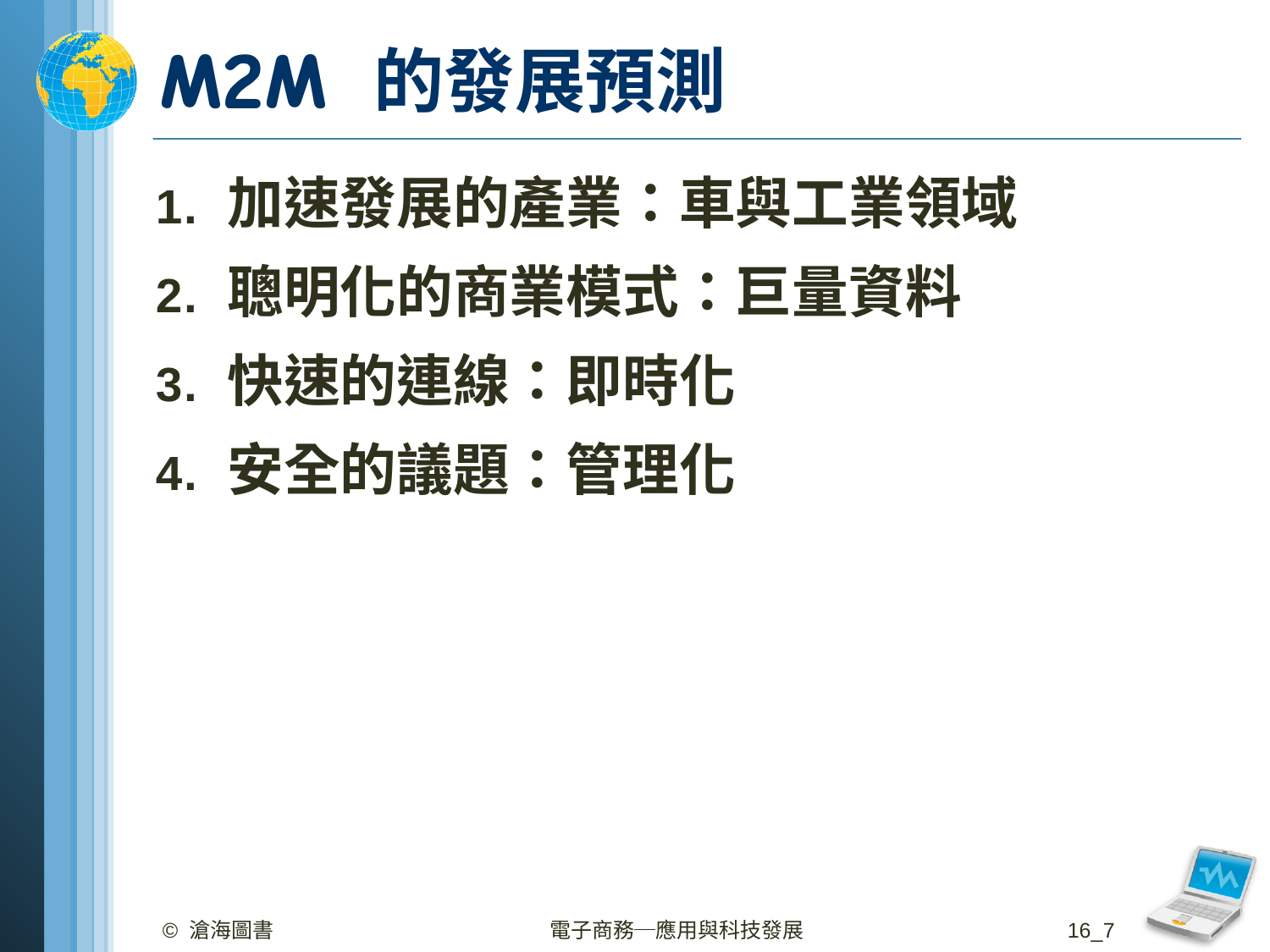

# M2M 的發展預測
加速發展的產業：車與工業領域
聰明化的商業模式：巨量資料
快速的連線：即時化
安全的議題：管理化
© 滄海圖書
電子商務─應用與科技發展
16_7